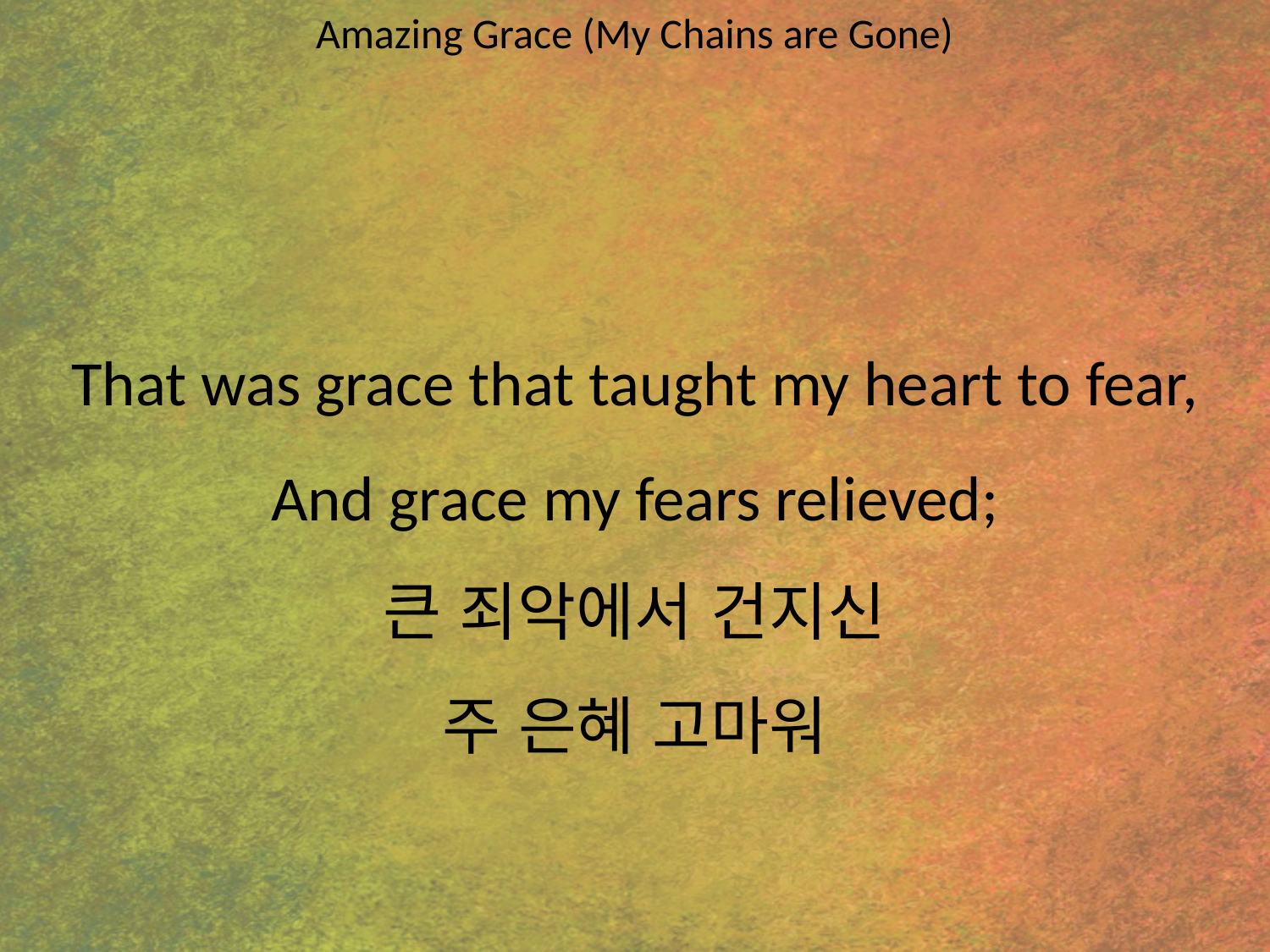

Amazing Grace (My Chains are Gone)
#
That was grace that taught my heart to fear,
And grace my fears relieved;
큰 죄악에서 건지신
주 은혜 고마워